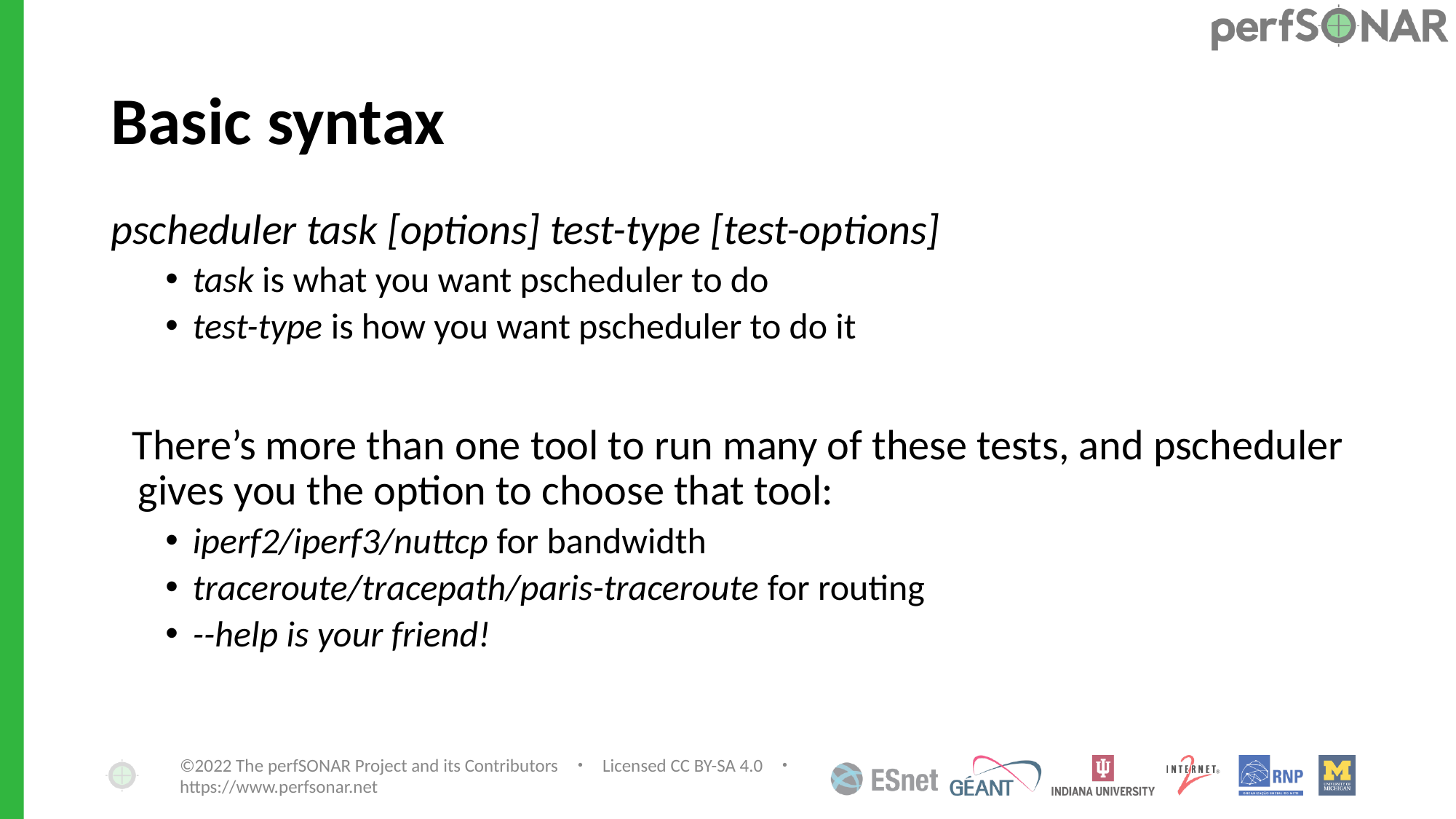

# Basic syntax
pscheduler task [options] test-type [test-options]
task is what you want pscheduler to do
test-type is how you want pscheduler to do it

There’s more than one tool to run many of these tests, and pscheduler gives you the option to choose that tool:
iperf2/iperf3/nuttcp for bandwidth
traceroute/tracepath/paris-traceroute for routing
--help is your friend!

©2022 The perfSONAR Project and its Contributors  ・  Licensed CC BY-SA 4.0  ・  https://www.perfsonar.net